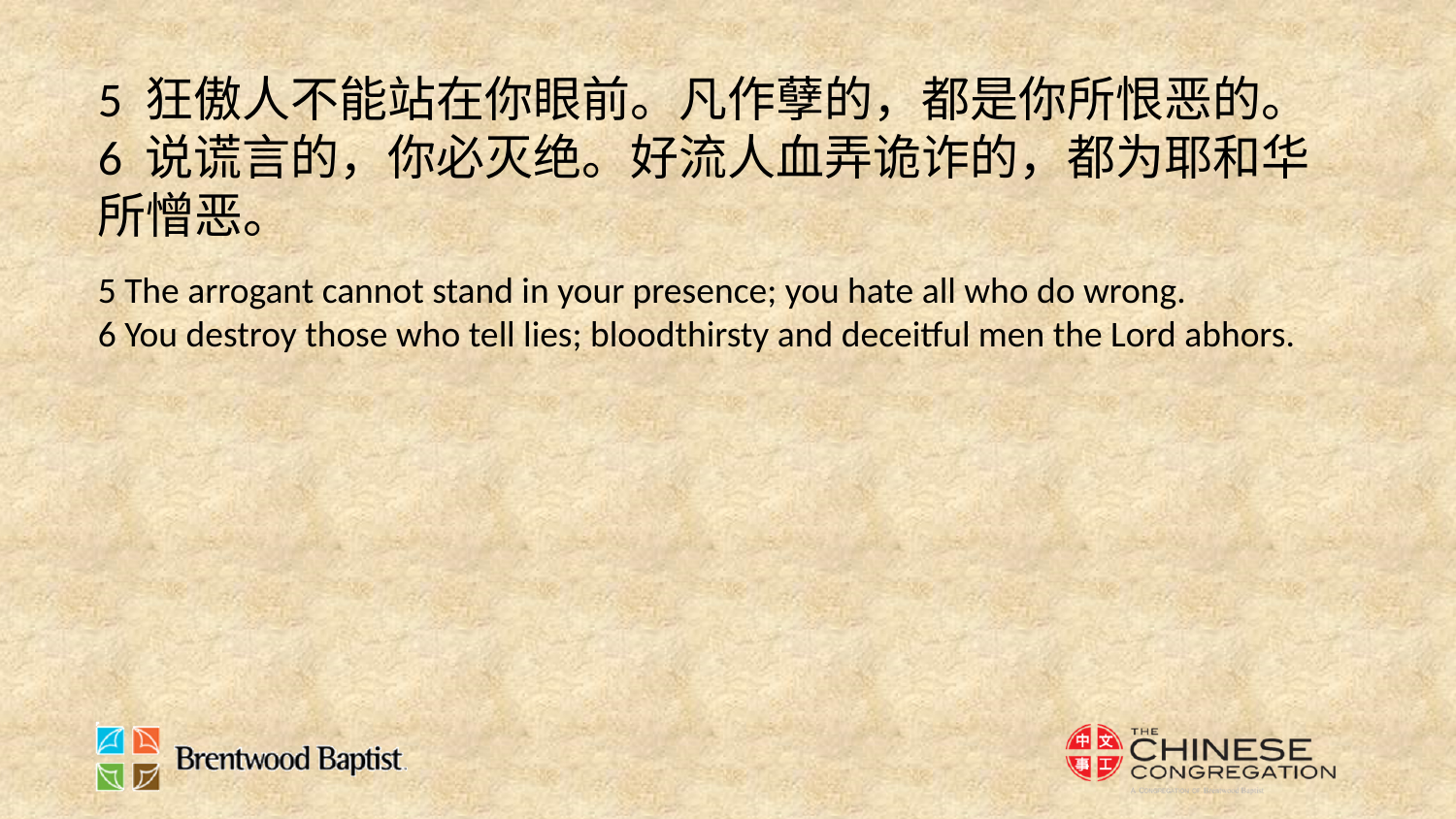

5 狂傲人不能站在你眼前。凡作孽的，都是你所恨恶的。
6 说谎言的，你必灭绝。好流人血弄诡诈的，都为耶和华所憎恶。

5 The arrogant cannot stand in your presence; you hate all who do wrong.
6 You destroy those who tell lies; bloodthirsty and deceitful men the Lord abhors.